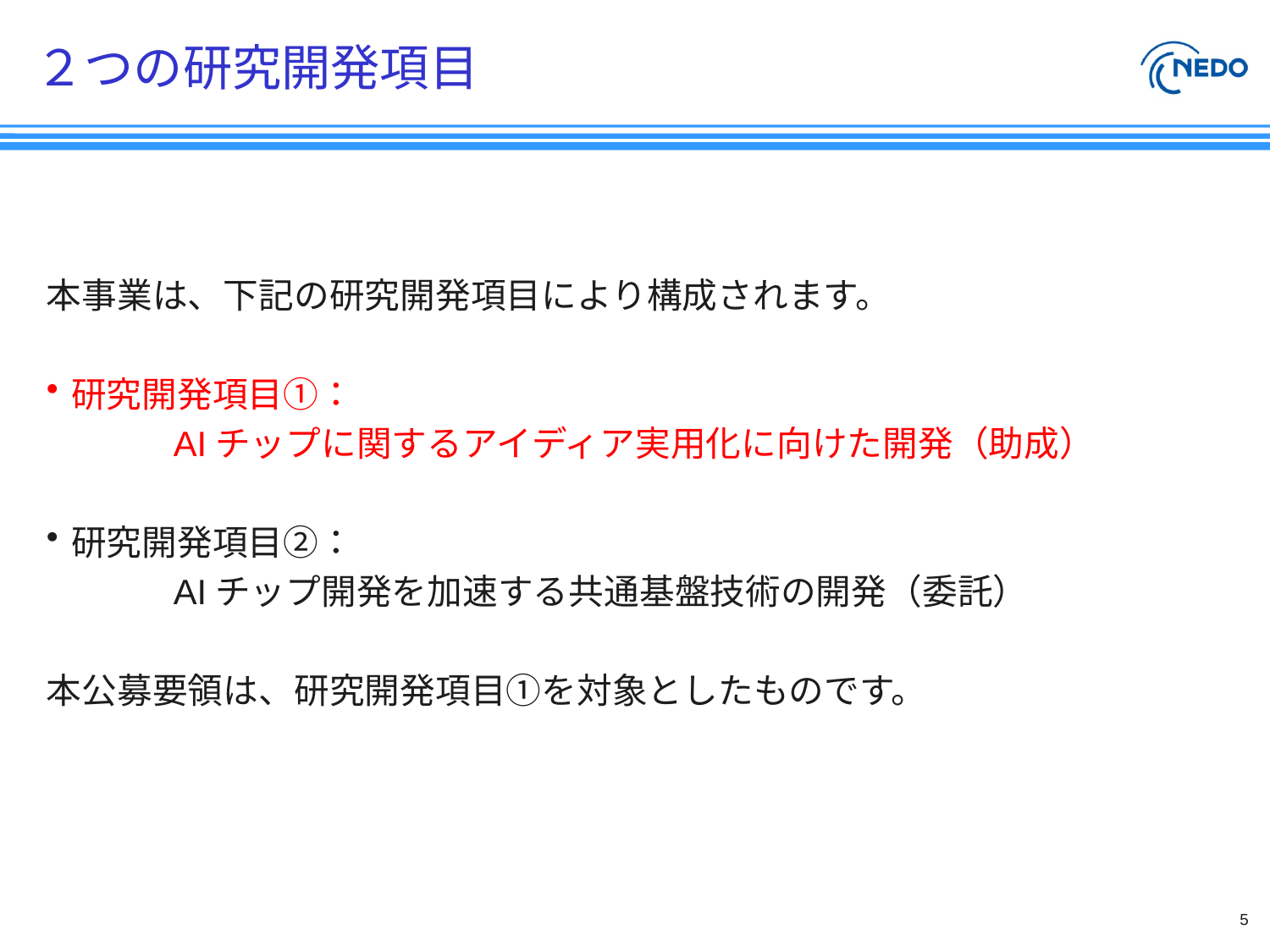

# ２つの研究開発項目

本事業は、下記の研究開発項目により構成されます。

研究開発項目①：
	AIチップに関するアイディア実用化に向けた開発（助成）

研究開発項目②：
	AIチップ開発を加速する共通基盤技術の開発（委託）

本公募要領は、研究開発項目①を対象としたものです。

5